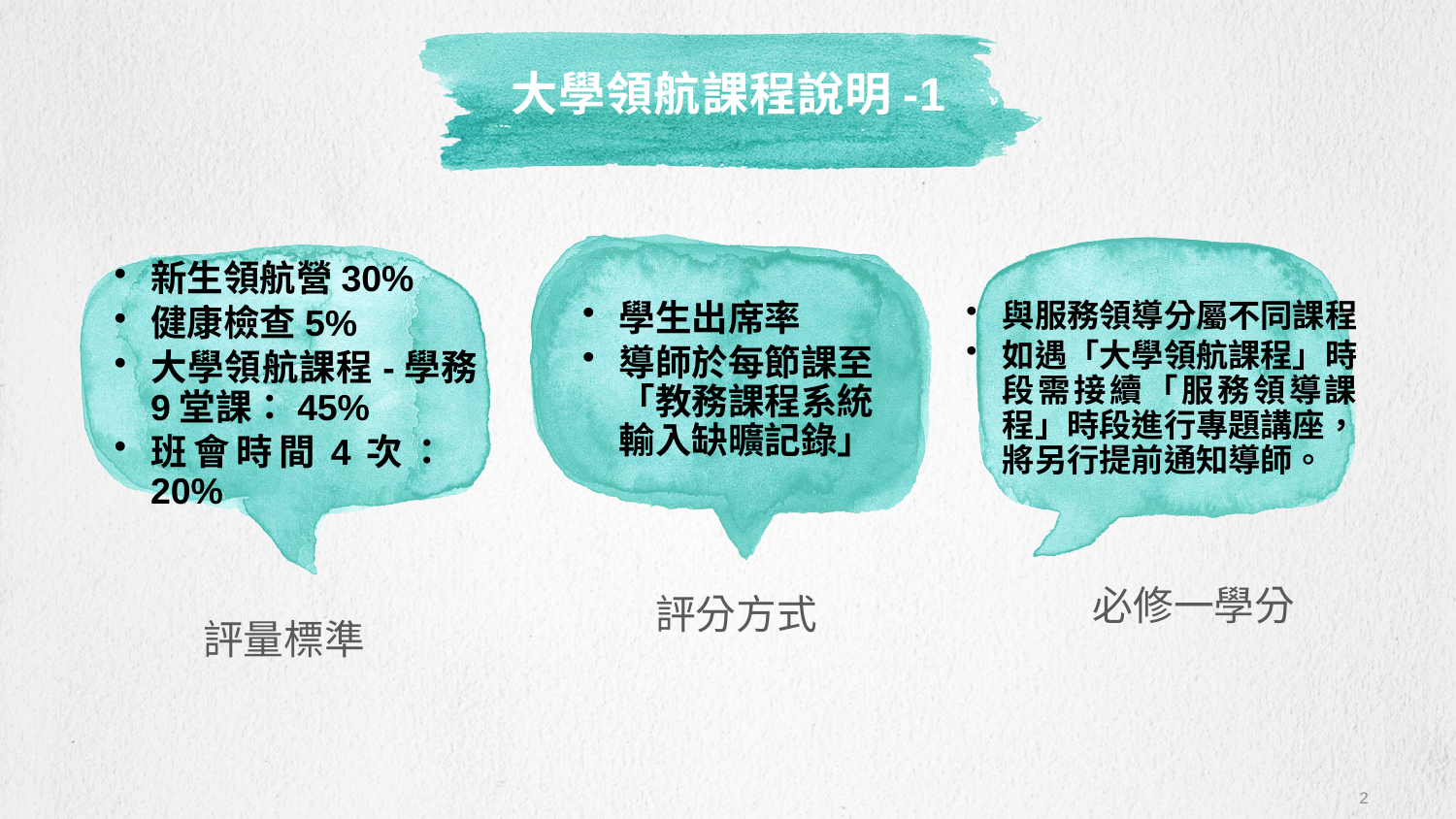

# 大學領航課程說明-1
學生出席率
導師於每節課至「教務課程系統輸入缺曠記錄」
與服務領導分屬不同課程
如遇「大學領航課程」時段需接續「服務領導課程」時段進行專題講座，將另行提前通知導師。
新生領航營30%
健康檢查5%
大學領航課程-學務9堂課：45%
班會時間4次：20%
必修一學分
評分方式
評量標準
2